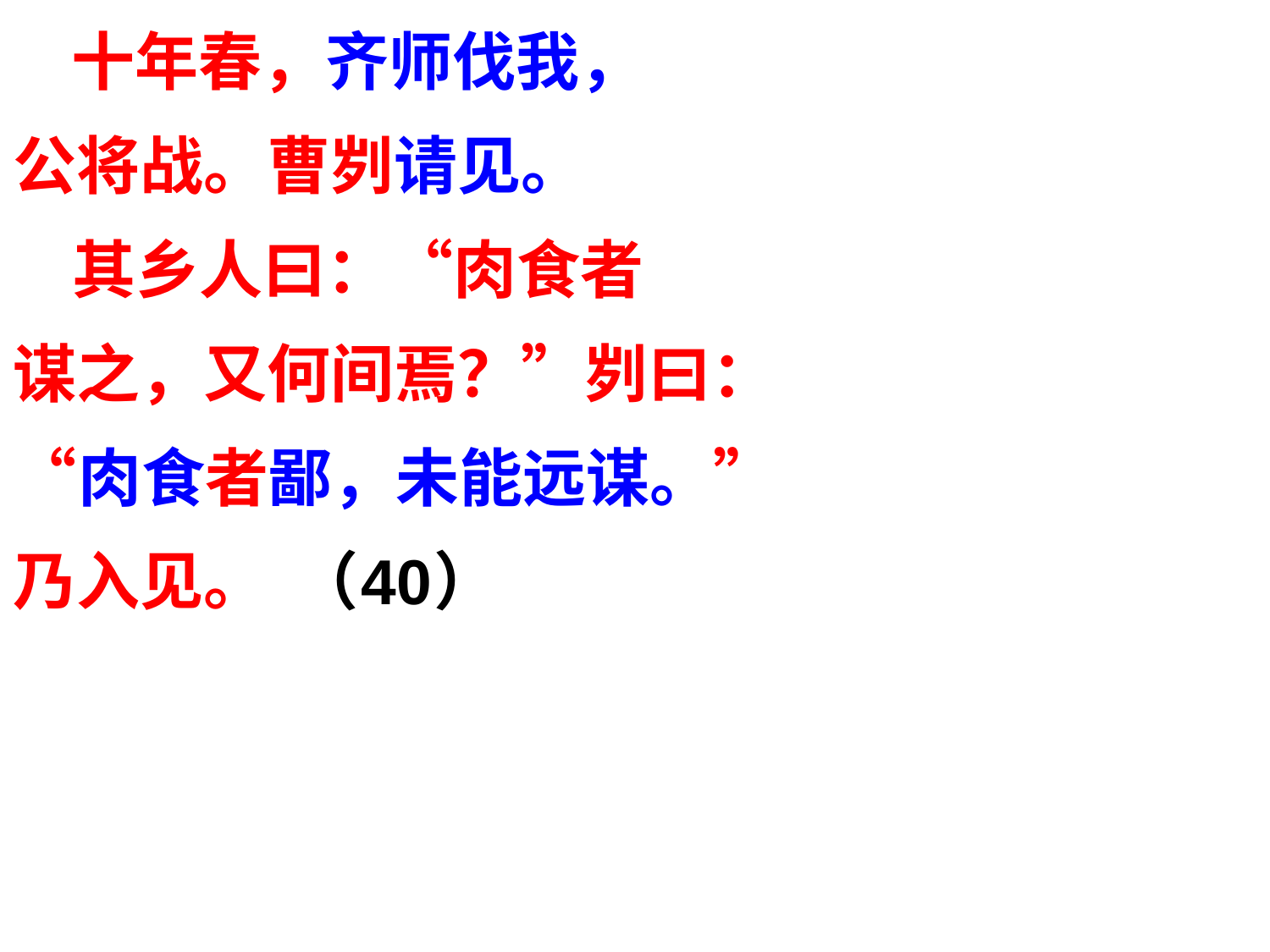

十年春，齐师伐我，
公将战。曹刿请见。
    其乡人曰：“肉食者
谋之，又何间焉？”刿曰：
“肉食者鄙，未能远谋。”
乃入见。  （40）